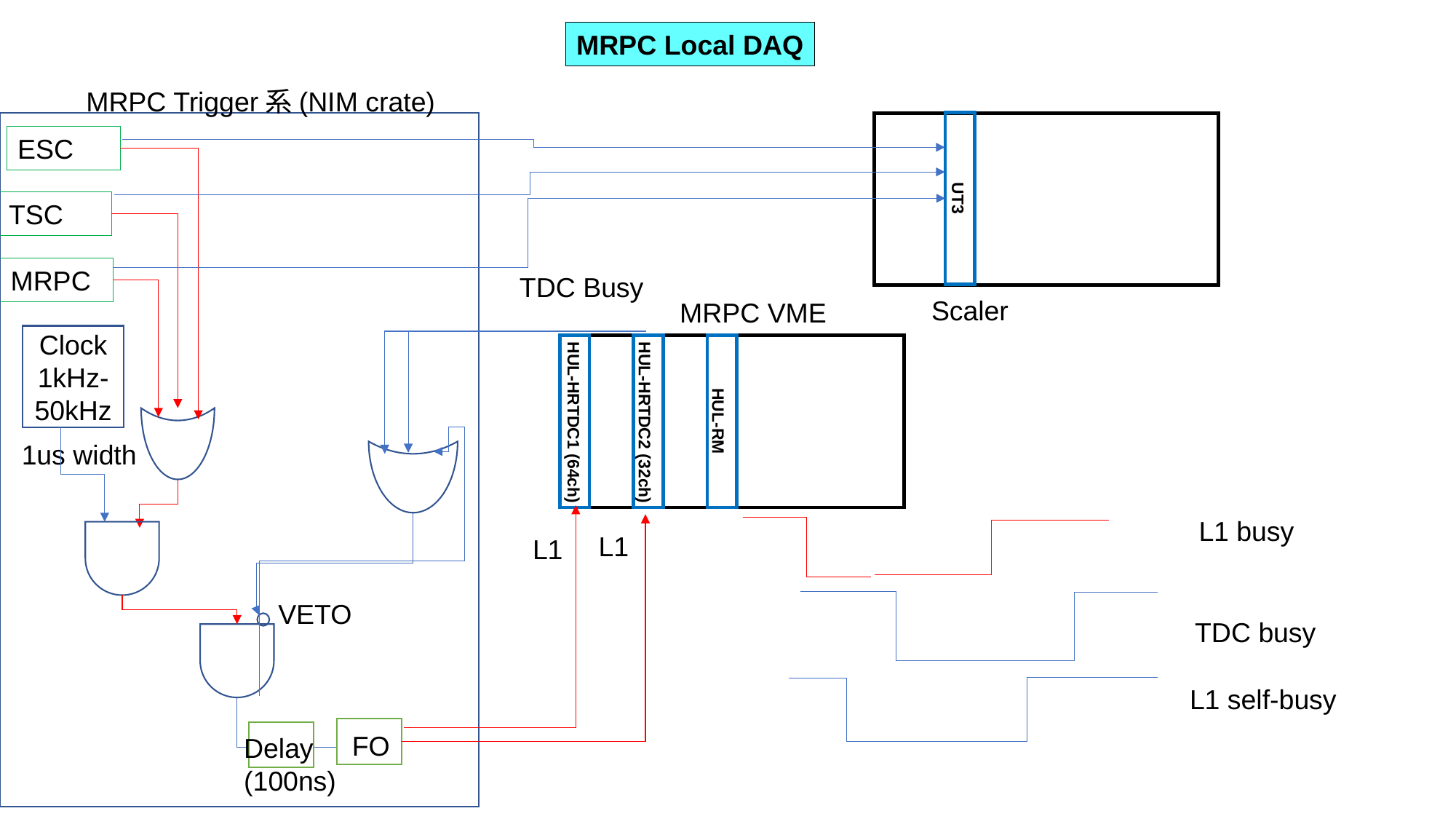

#
MRPC Local DAQ
MRPC Trigger系(NIM crate)

ESC
UT3
TSC
MRPC
TDC Busy
Scaler
MRPC VME
Clock
1kHz-50kHz

HUL-RM
HUL-HRTDC1 (64ch)

HUL-HRTDC2 (32ch)
1us width

L1 busy

L1
L1
VETO
TDC busy

L1 self-busy

FO
Delay (100ns)